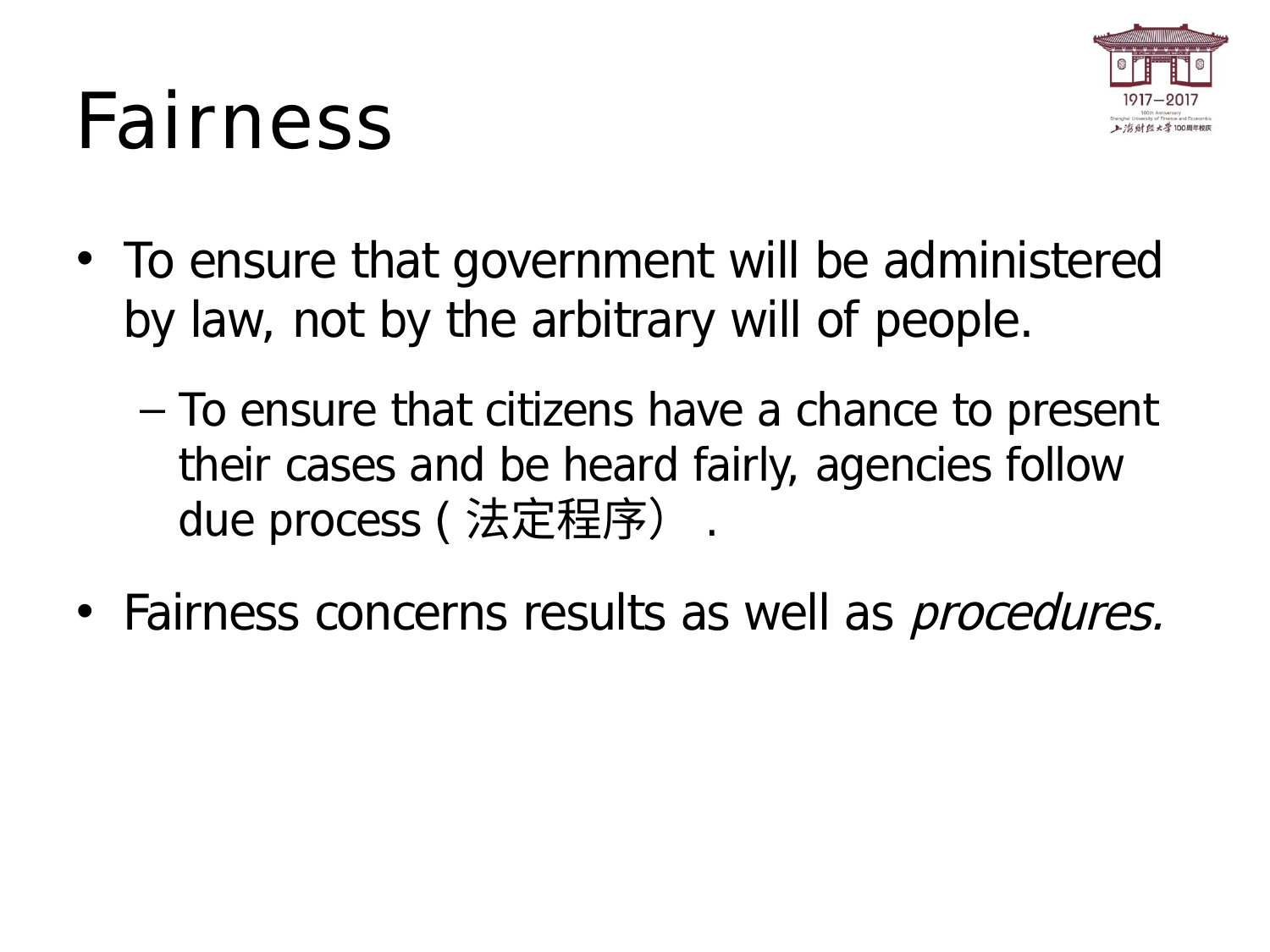

# Fairness
To ensure that government will be administered by law, not by the arbitrary will of people.
To ensure that citizens have a chance to present their cases and be heard fairly, agencies follow due process (法定程序）.
Fairness concerns results as well as procedures.